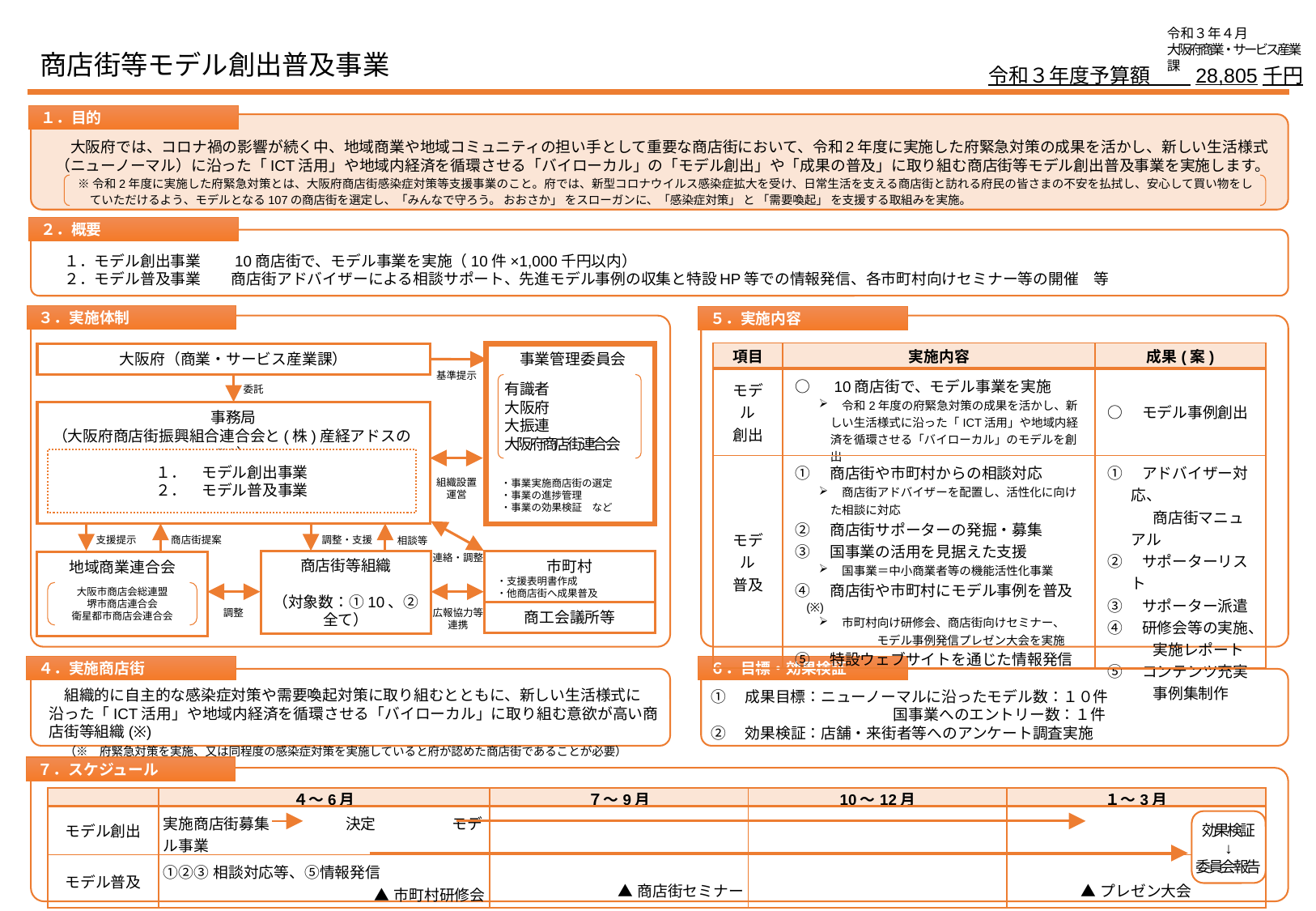

令和３年４月
大阪府商業・サービス産業課
# 商店街等モデル創出普及事業
令和３年度予算額　　28,805千円
１．目的

　大阪府では、コロナ禍の影響が続く中、地域商業や地域コミュニティの担い手として重要な商店街において、令和2年度に実施した府緊急対策の成果を活かし、新しい生活様式（ニューノーマル）に沿った「ICT活用」や地域内経済を循環させる「バイローカル」の「モデル創出」や「成果の普及」に取り組む商店街等モデル創出普及事業を実施します。
※令和2年度に実施した府緊急対策とは、大阪府商店街感染症対策等支援事業のこと。府では、新型コロナウイルス感染症拡大を受け、日常生活を支える商店街と訪れる府民の皆さまの不安を払拭し、安心して買い物をしていただけるよう、モデルとなる107の商店街を選定し、「みんなで守ろう。 おおさか」 をスローガンに、「感染症対策」 と 「需要喚起」 を支援する取組みを実施。
２．概要

　１．モデル創出事業　　10商店街で、モデル事業を実施（10件×1,000千円以内）
　２．モデル普及事業　　商店街アドバイザーによる相談サポート、先進モデル事例の収集と特設HP等での情報発信、各市町村向けセミナー等の開催　等
３．実施体制
５．実施内容

| 項目 | 実施内容 | 成果(案) |
| --- | --- | --- |
| モデル 創出 | ○　10商店街で、モデル事業を実施 　令和2年度の府緊急対策の成果を活かし、新しい生活様式に沿った「ICT活用」や地域内経済を循環させる「バイローカル」のモデルを創出 | ○　モデル事例創出 |
| モデル 普及 | ①　商店街や市町村からの相談対応 　商店街アドバイザーを配置し、活性化に向けた相談に対応 ②　商店街サポーターの発掘・募集 ③　国事業の活用を見据えた支援 　国事業＝中小商業者等の機能活性化事業 ④　商店街や市町村にモデル事例を普及(※) 　市町村向け研修会、商店街向けセミナー、 　　　　　　　モデル事例発信プレゼン大会を実施 ⑤　特設ウェブサイトを通じた情報発信 | ①　アドバイザー対応、 　　　商店街マニュアル ②　サポーターリスト ③　サポーター派遣 ④　研修会等の実施、 　　　実施レポート ⑤　コンテンツ充実 　　　事例集制作 |
大阪府（商業・サービス産業課）
事業管理委員会

　・事業実施商店街の選定
　・事業の進捗管理
　・事業の効果検証　など
基準提示
有識者
大阪府
大振連
大阪府商店街連合会
委託
事務局
（大阪府商店街振興組合連合会と(株)産経アドスのJV）
１．　モデル創出事業
２．　モデル普及事業
組織設置
運営
調整・支援
支援提示
商店街提案
相談等
商店街等組織

（対象数：①10、②全て）
市町村
・支援表明書作成
・他商店街へ成果普及
地域商業連合会
連絡・調整
大阪市商店会総連盟
堺市商店連合会
衛星都市商店会連合会
商工会議所等
調整
広報協力等
連携
４．実施商店街
６．目標・効果検証

　組織的に自主的な感染症対策や需要喚起対策に取り組むとともに、新しい生活様式に沿った「ICT活用」や地域内経済を循環させる「バイローカル」に取り組む意欲が高い商店街等組織(※)
　（※　府緊急対策を実施、又は同程度の感染症対策を実施していると府が認めた商店街であることが必要）
①　成果目標：ニューノーマルに沿ったモデル数：１０件
　　　　　　　　　　　　国事業へのエントリー数：１件
②　効果検証：店舗・来街者等へのアンケート調査実施
７．スケジュール

|  | ４～6月 | ７～9月 | 10～12月 | １～3月 |
| --- | --- | --- | --- | --- |
| モデル創出 | 実施商店街募集　　　　　決定　　　　　モデル事業 |  |  |  |
| モデル普及 | ①②③相談対応等、⑤情報発信 ▲市町村研修会 | ▲商店街セミナー |  | ▲プレゼン大会 |
効果検証
↓
委員会報告